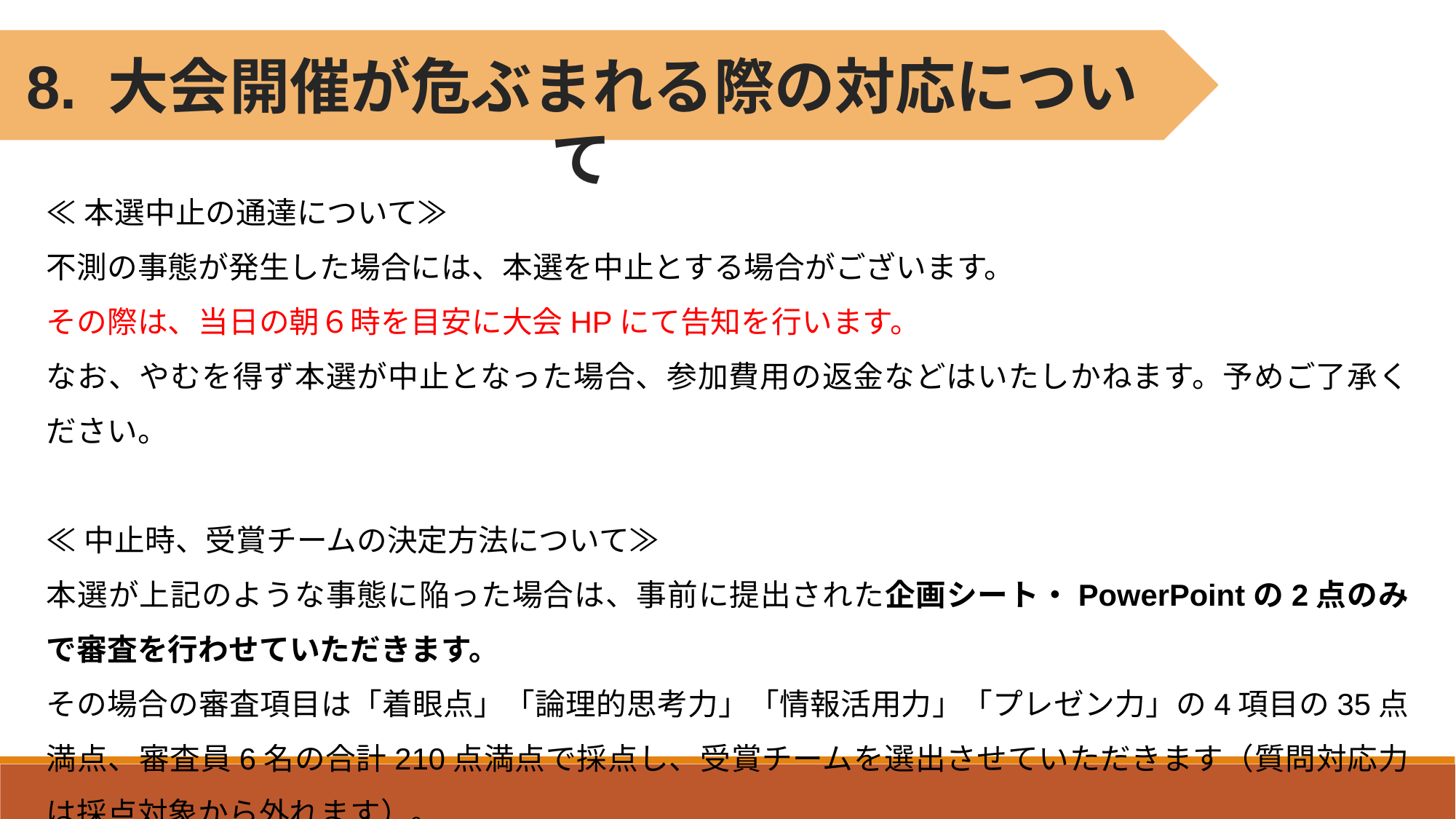

8. 大会開催が危ぶまれる際の対応について
≪本選中止の通達について≫
不測の事態が発生した場合には、本選を中止とする場合がございます。
その際は、当日の朝６時を目安に大会HPにて告知を行います。
なお、やむを得ず本選が中止となった場合、参加費用の返金などはいたしかねます。予めご了承ください。

≪中止時、受賞チームの決定方法について≫
本選が上記のような事態に陥った場合は、事前に提出された企画シート・PowerPointの2点のみで審査を行わせていただきます。
その場合の審査項目は「着眼点」「論理的思考力」「情報活用力」「プレゼン力」の4項目の35点満点、審査員6名の合計210点満点で採点し、受賞チームを選出させていただきます（質問対応力は採点対象から外れます）。